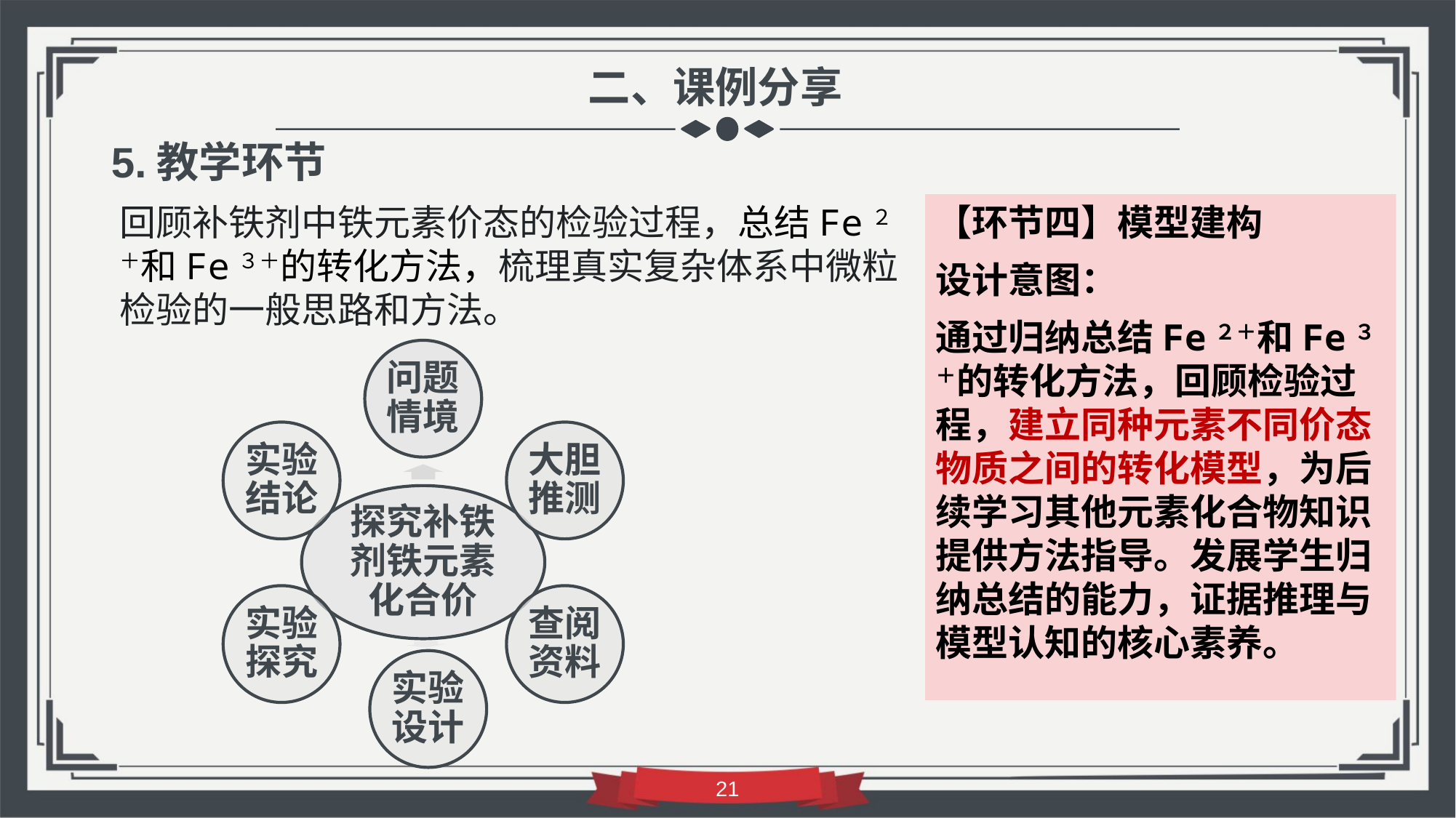

二、课例分享

5.教学环节
回顾补铁剂中铁元素价态的检验过程，总结Fe２＋和Fe３＋的转化方法，梳理真实复杂体系中微粒检验的一般思路和方法。

【环节四】模型建构
设计意图：
通过归纳总结Fe２＋和Fe３＋的转化方法，回顾检验过程，建立同种元素不同价态物质之间的转化模型，为后续学习其他元素化合物知识提供方法指导。发展学生归纳总结的能力，证据推理与模型认知的核心素养。
探究补铁剂铁元素化合价

问题情境

大胆推测

查阅资料

实验设计

实验探究

实验结论